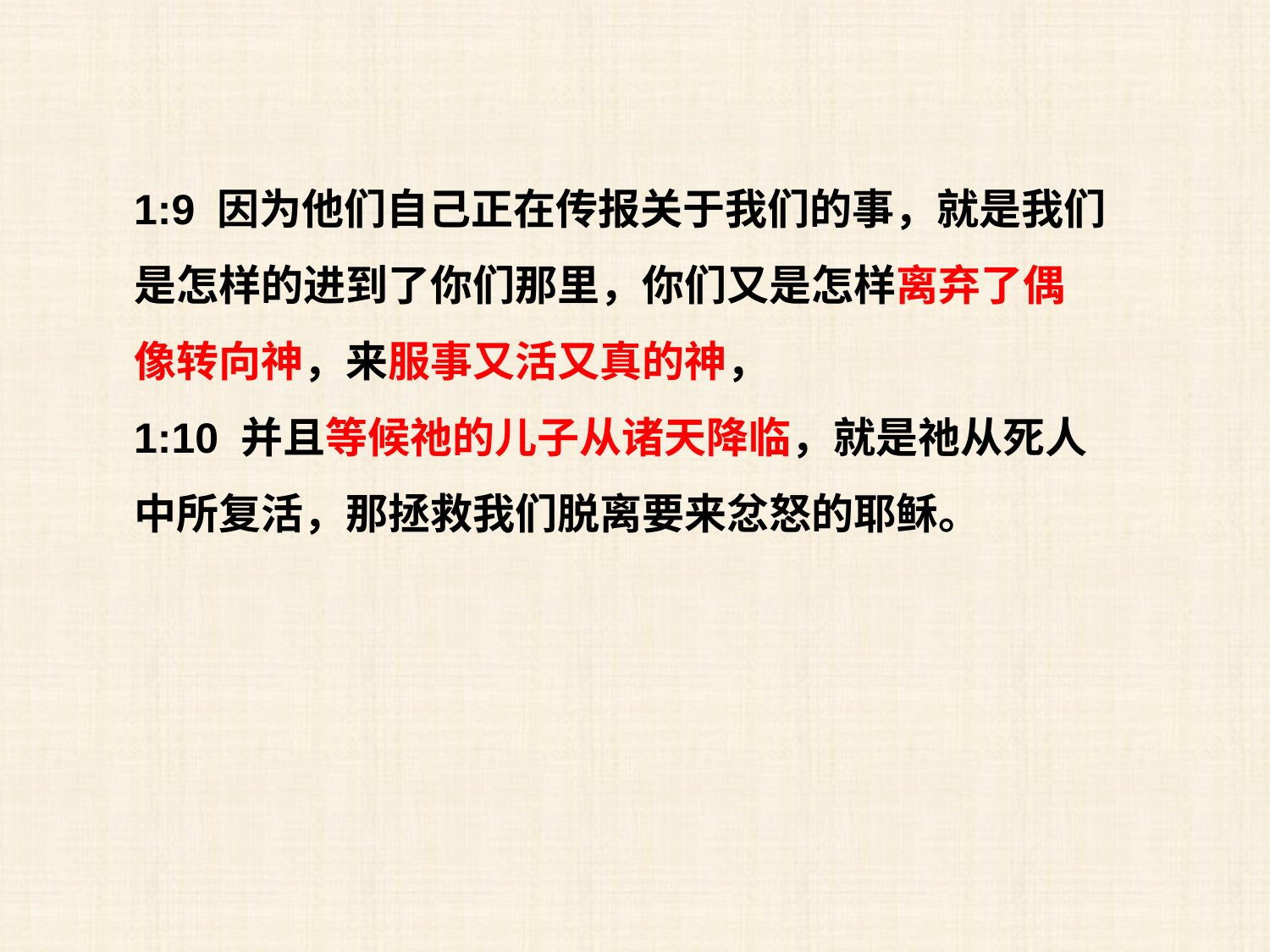

1:9 因为他们自己正在传报关于我们的事，就是我们是怎样的进到了你们那里，你们又是怎样离弃了偶像转向神，来服事又活又真的神，
1:10 并且等候祂的儿子从诸天降临，就是祂从死人中所复活，那拯救我们脱离要来忿怒的耶稣。